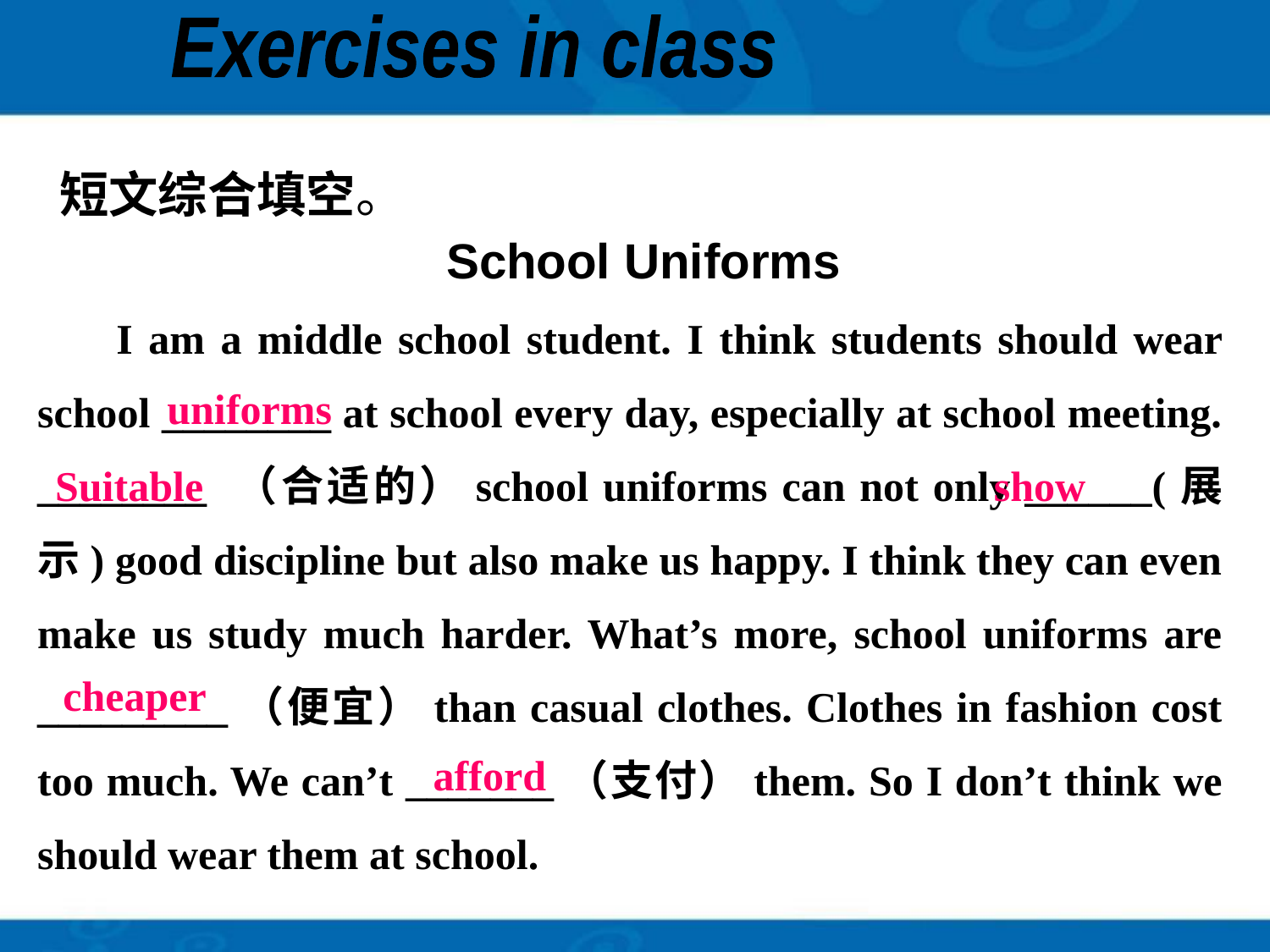

Exercises in class
短文综合填空。
  School Uniforms
     I am a middle school student. I think students should wear school ________ at school every day, especially at school meeting. ________ （合适的）school uniforms can not only ______(展示) good discipline but also make us happy. I think they can even make us study much harder. What’s more, school uniforms are _________（便宜）than casual clothes. Clothes in fashion cost too much. We can’t _______（支付）them. So I don’t think we should wear them at school.
uniforms
Suitable
show
cheaper
afford